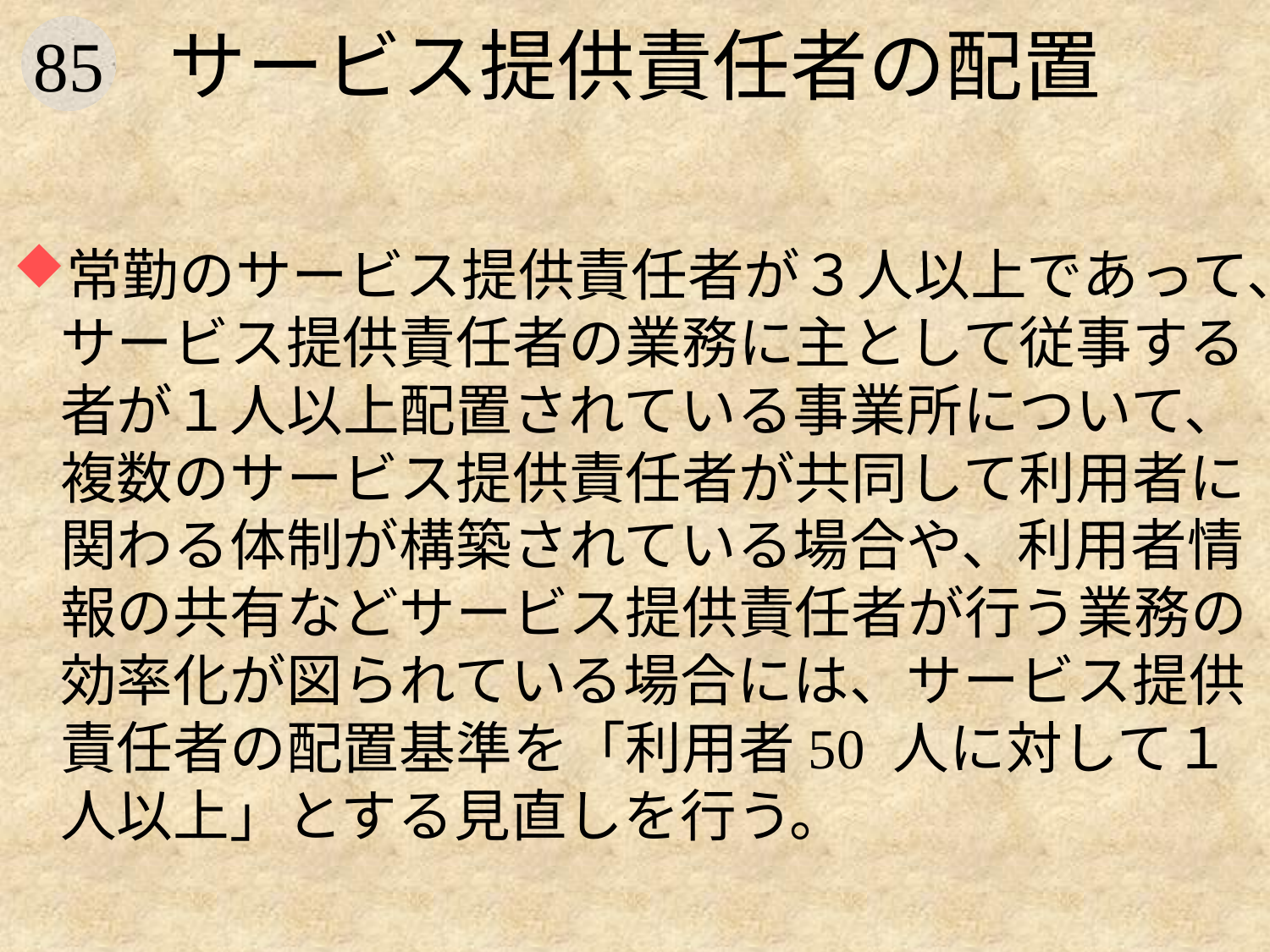

# サービス提供責任者の配置
常勤のサービス提供責任者が３人以上であって、サービス提供責任者の業務に主として従事する者が１人以上配置されている事業所について、複数のサービス提供責任者が共同して利用者に関わる体制が構築されている場合や、利用者情報の共有などサービス提供責任者が行う業務の効率化が図られている場合には、サービス提供責任者の配置基準を「利用者50 人に対して１人以上」とする見直しを行う。